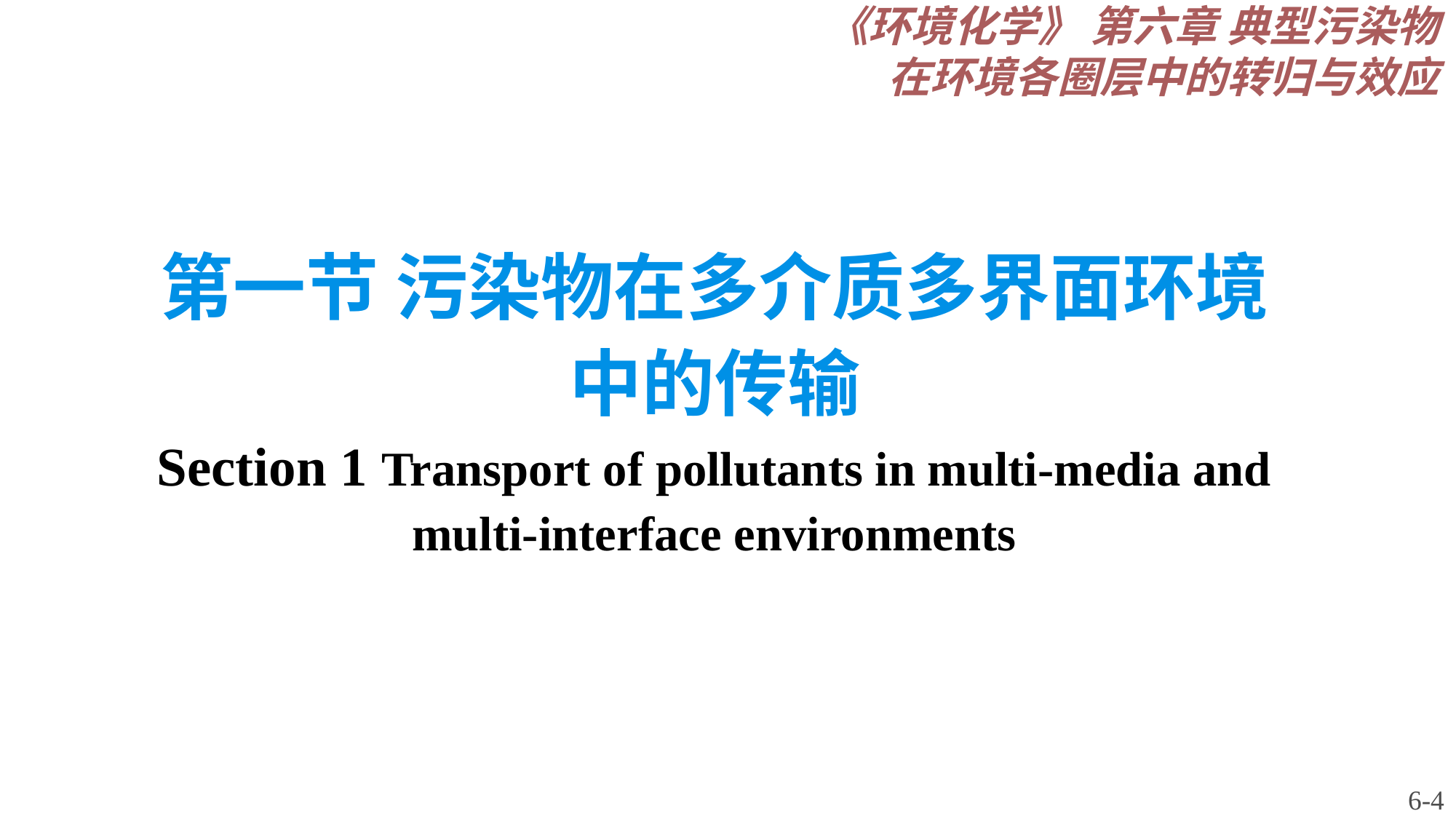

《环境化学》 第六章 典型污染物在环境各圈层中的转归与效应
# 第一节 污染物在多介质多界面环境中的传输 Section 1 Transport of pollutants in multi-media and multi-interface environments
6-4